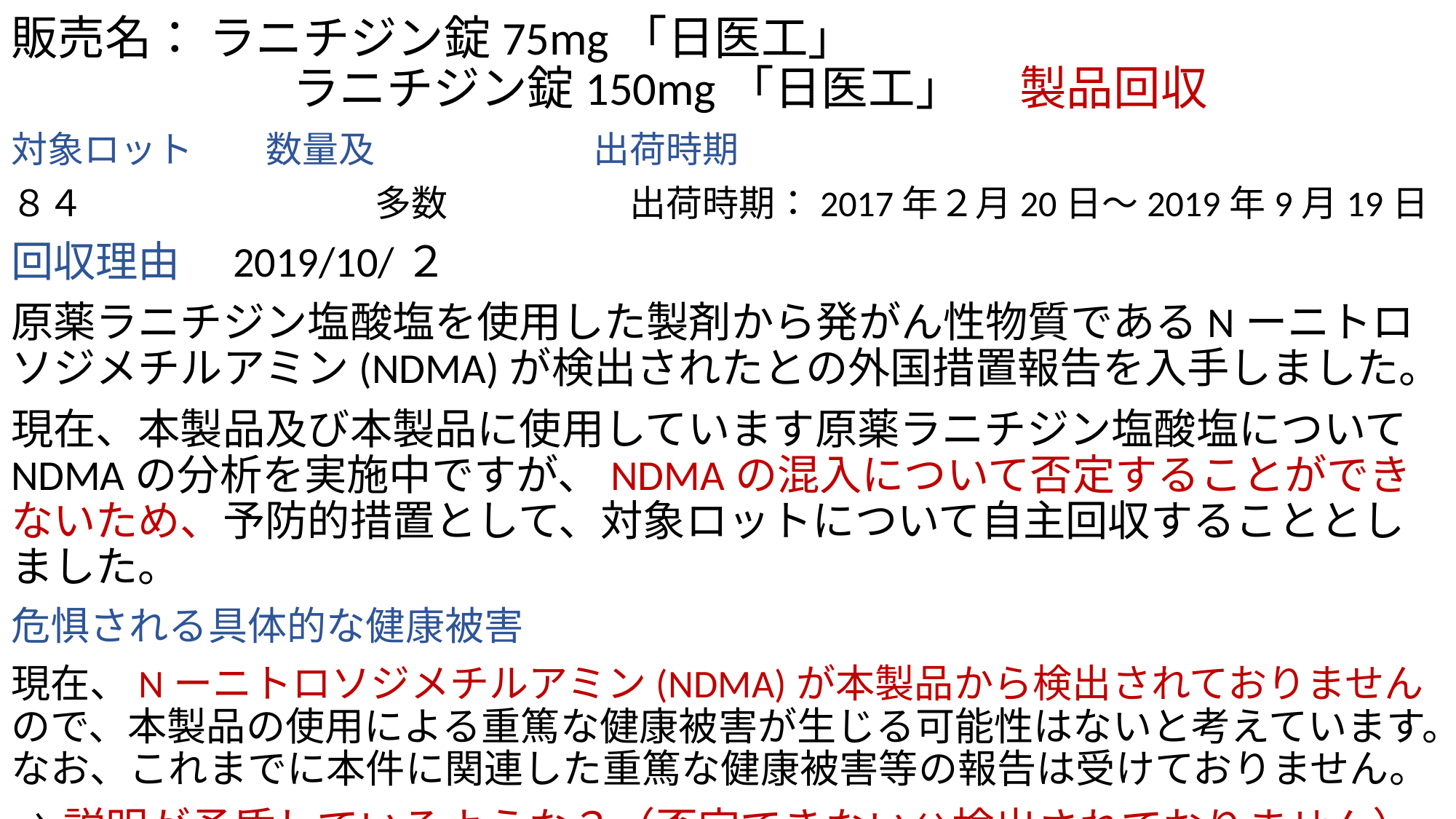

# 販売名： ラニチジン錠75mg「日医工」 　　　　　　ラニチジン錠150mg「日医工」 　製品回収
対象ロット　　数量及　　　　　　出荷時期
８４　　　　　　　　多数　　　　　出荷時期：2017年２月20日～2019年9月19日
回収理由　2019/10/２
原薬ラニチジン塩酸塩を使用した製剤から発がん性物質であるNーニトロソジメチルアミン(NDMA)が検出されたとの外国措置報告を入手しました。
現在、本製品及び本製品に使用しています原薬ラニチジン塩酸塩についてNDMAの分析を実施中ですが、NDMAの混入について否定することができないため、予防的措置として、対象ロットについて自主回収することとしました。
危惧される具体的な健康被害
現在、Nーニトロソジメチルアミン(NDMA)が本製品から検出されておりませんので、本製品の使用による重篤な健康被害が生じる可能性はないと考えています。なお、これまでに本件に関連した重篤な健康被害等の報告は受けておりません。
⇒説明が矛盾しているような？（否定できない⇔検出されておりません）